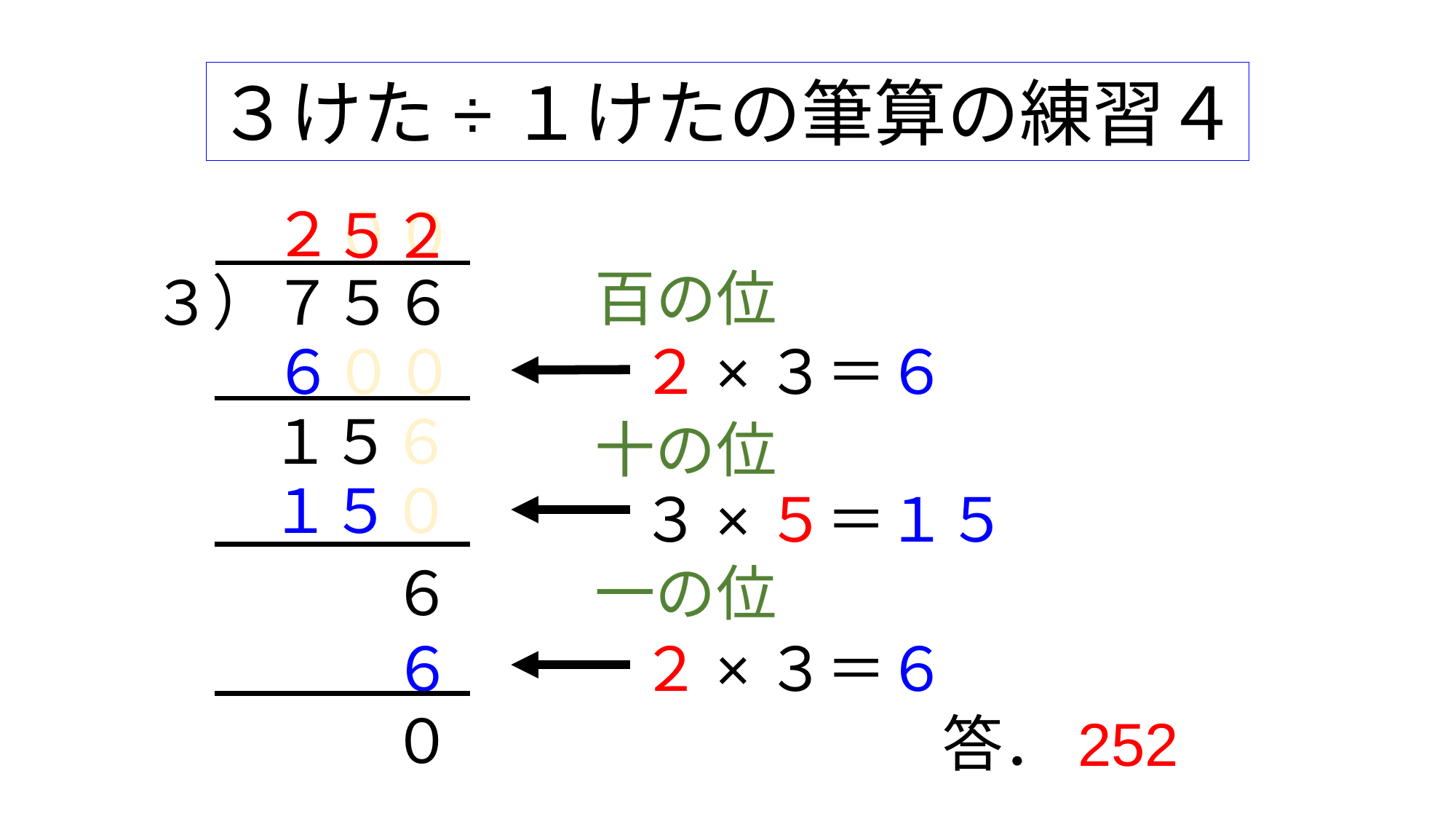

３けた÷１けたの筆算の練習４
２００
５
２
百の位
３）７５６
６００
２×３＝６
１５６
十の位
１５０
３×５＝１５
６
一の位
６
２×３＝６
０
答．252